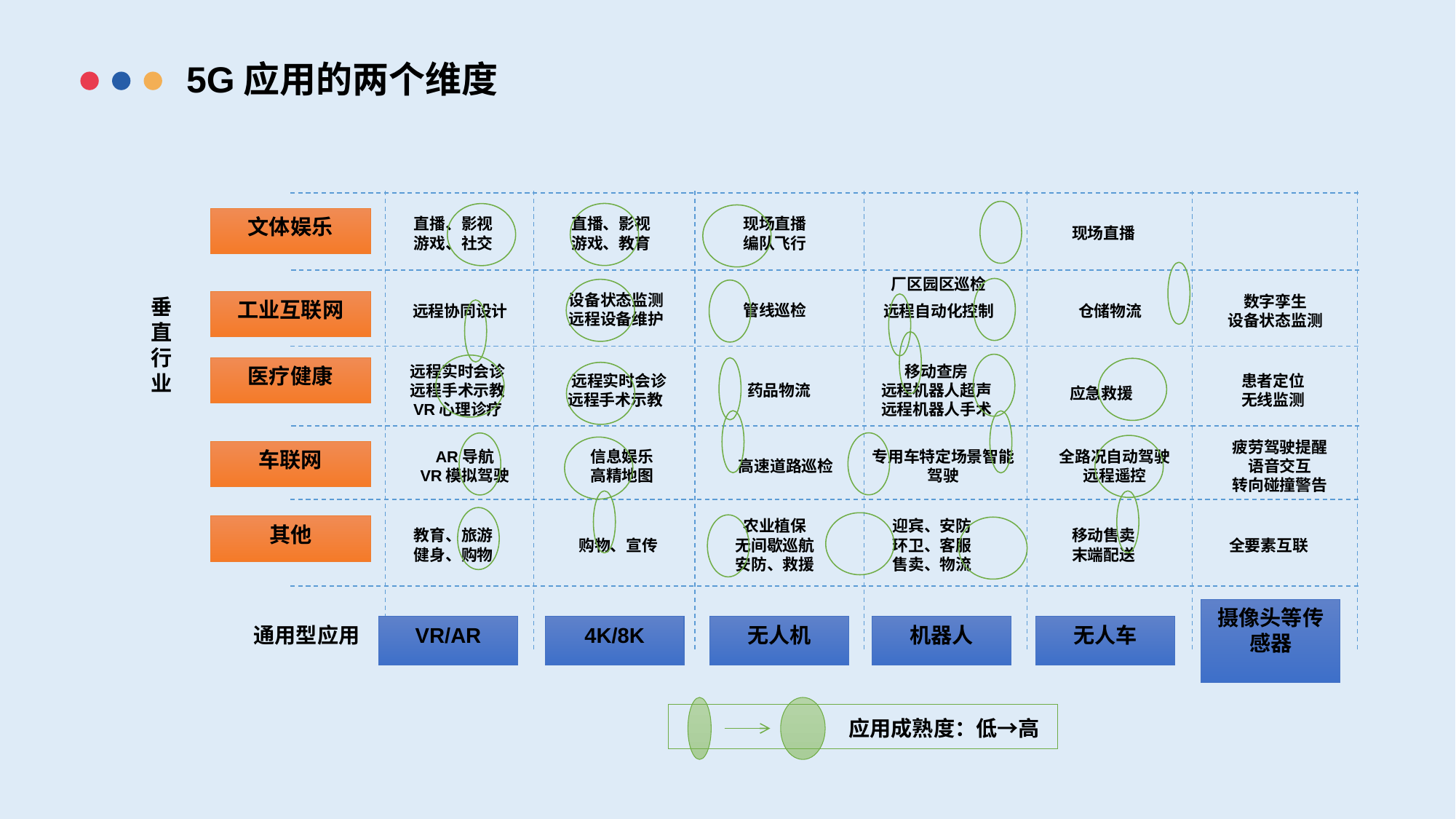

5G应用的两个维度

文体娱乐
直播、影视
游戏、社交
直播、影视
游戏、教育
现场直播
编队飞行
现场直播
厂区园区巡检
设备状态监测
远程设备维护
数字孪生
设备状态监测
工业互联网
管线巡检
远程协同设计
远程自动化控制
仓储物流
远程实时会诊
远程手术示教
VR心理诊疗
移动查房
远程机器人超声
远程机器人手术
医疗健康
 远程实时会诊
远程手术示教
患者定位
无线监测
药品物流
应急救援
疲劳驾驶提醒
语音交互
转向碰撞警告
车联网
AR导航
VR模拟驾驶
信息娱乐
高精地图
专用车特定场景智能驾驶
全路况自动驾驶
远程遥控
高速道路巡检
农业植保
无间歇巡航
安防、救援
迎宾、安防
环卫、客服
售卖、物流
其他
教育、旅游
健身、购物
移动售卖
末端配送
   购物、宣传
全要素互联
摄像头等传感器
VR/AR
4K/8K
无人机
机器人
无人车

垂直行业

通用型应用

应用成熟度：低→高